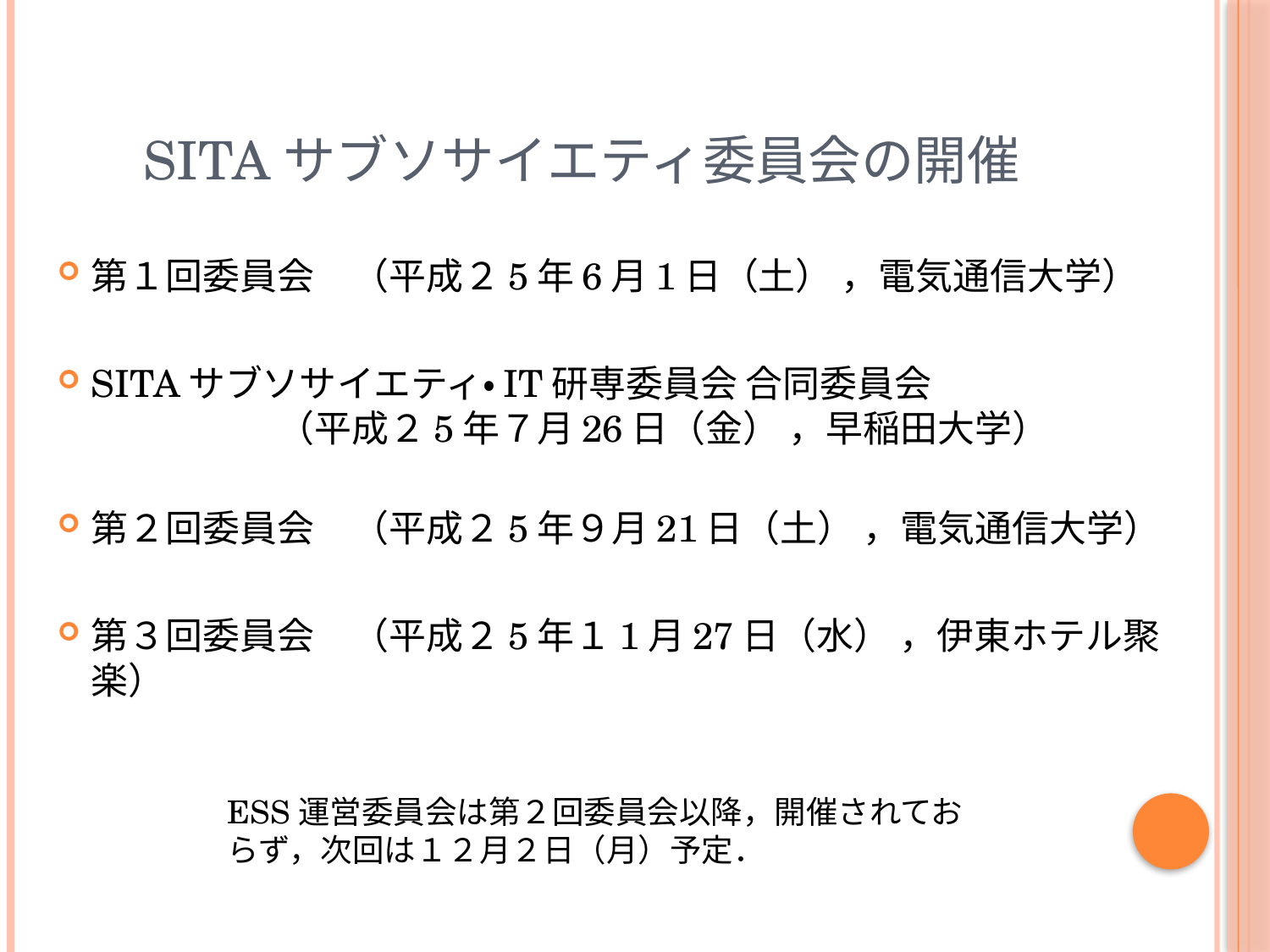

# SITAサブソサイエティ委員会の開催
第１回委員会　（平成２5年6月1日（土） ，電気通信大学）

SITAサブソサイエティ・IT研専委員会 合同委員会　　　　　　　　　	　　（平成２5年７月26日（金） ，早稲田大学）

第２回委員会　（平成２5年９月21日（土） ，電気通信大学）

第３回委員会　（平成２5年１1月27日（水） ，伊東ホテル聚楽）

ESS運営委員会は第２回委員会以降，開催されておらず，次回は１２月２日（月）予定．